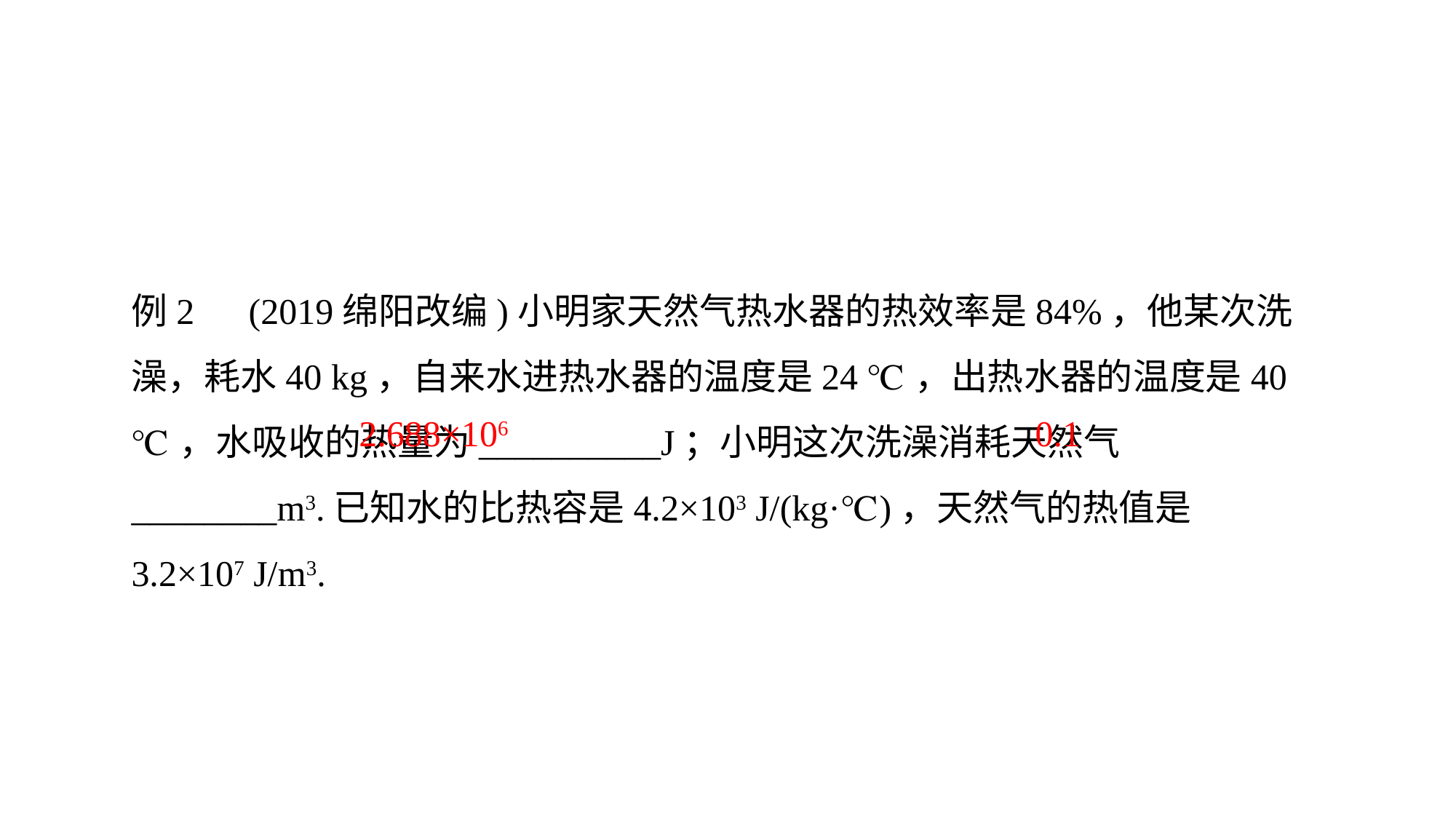

例2　(2019绵阳改编)小明家天然气热水器的热效率是84%，他某次洗澡，耗水40 kg，自来水进热水器的温度是24 ℃，出热水器的温度是40 ℃，水吸收的热量为__________J；小明这次洗澡消耗天然气________m3.已知水的比热容是4.2×103 J/(kg·℃)，天然气的热值是3.2×107 J/m3.
2.688×106
0.1